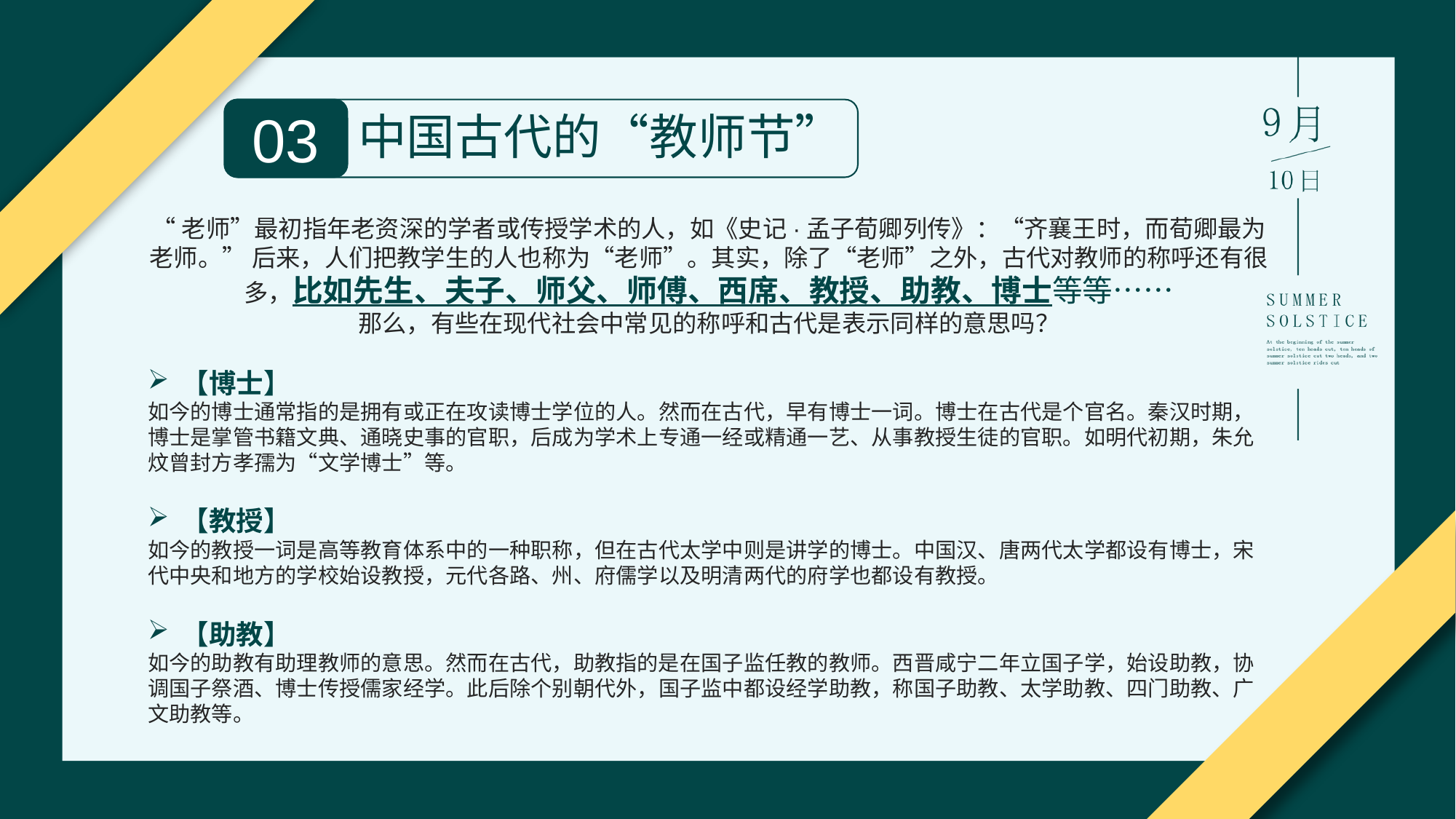

03
中国古代的“教师节”
“老师”最初指年老资深的学者或传授学术的人，如《史记·孟子荀卿列传》：“齐襄王时，而荀卿最为老师。” 后来，人们把教学生的人也称为“老师”。其实，除了“老师”之外，古代对教师的称呼还有很多，比如先生、夫子、师父、师傅、西席、教授、助教、博士等等……
那么，有些在现代社会中常见的称呼和古代是表示同样的意思吗？

【博士】
如今的博士通常指的是拥有或正在攻读博士学位的人。然而在古代，早有博士一词。博士在古代是个官名。秦汉时期，博士是掌管书籍文典、通晓史事的官职，后成为学术上专通一经或精通一艺、从事教授生徒的官职。如明代初期，朱允炆曾封方孝孺为“文学博士”等。

【教授】
如今的教授一词是高等教育体系中的一种职称，但在古代太学中则是讲学的博士。中国汉、唐两代太学都设有博士，宋代中央和地方的学校始设教授，元代各路、州、府儒学以及明清两代的府学也都设有教授。

【助教】
如今的助教有助理教师的意思。然而在古代，助教指的是在国子监任教的教师。西晋咸宁二年立国子学，始设助教，协调国子祭酒、博士传授儒家经学。此后除个别朝代外，国子监中都设经学助教，称国子助教、太学助教、四门助教、广文助教等。